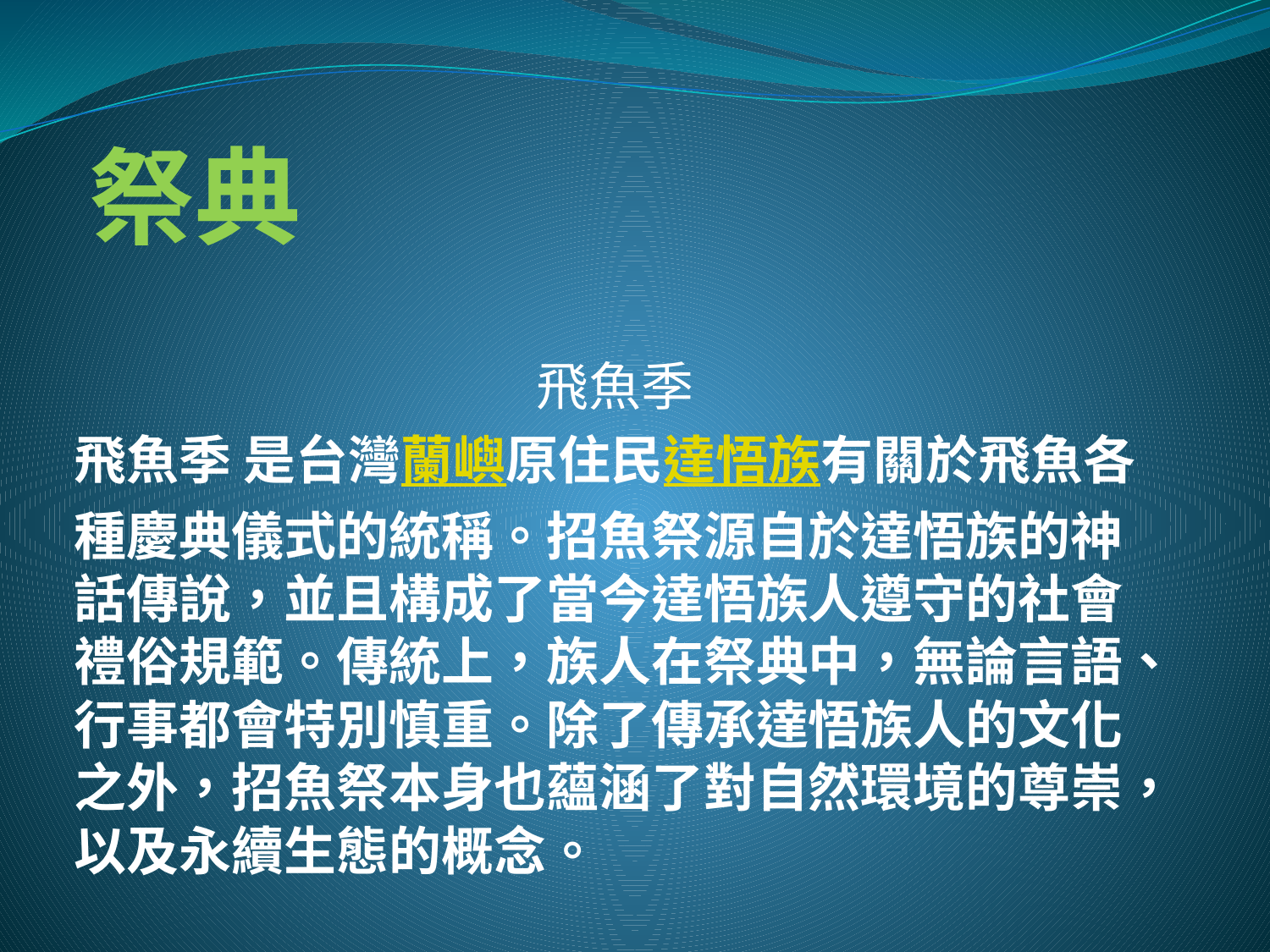

# 祭典
飛魚季
飛魚季 是台灣蘭嶼原住民達悟族有關於飛魚各種慶典儀式的統稱。招魚祭源自於達悟族的神話傳說，並且構成了當今達悟族人遵守的社會禮俗規範。傳統上，族人在祭典中，無論言語、行事都會特別慎重。除了傳承達悟族人的文化之外，招魚祭本身也蘊涵了對自然環境的尊崇，以及永續生態的概念。